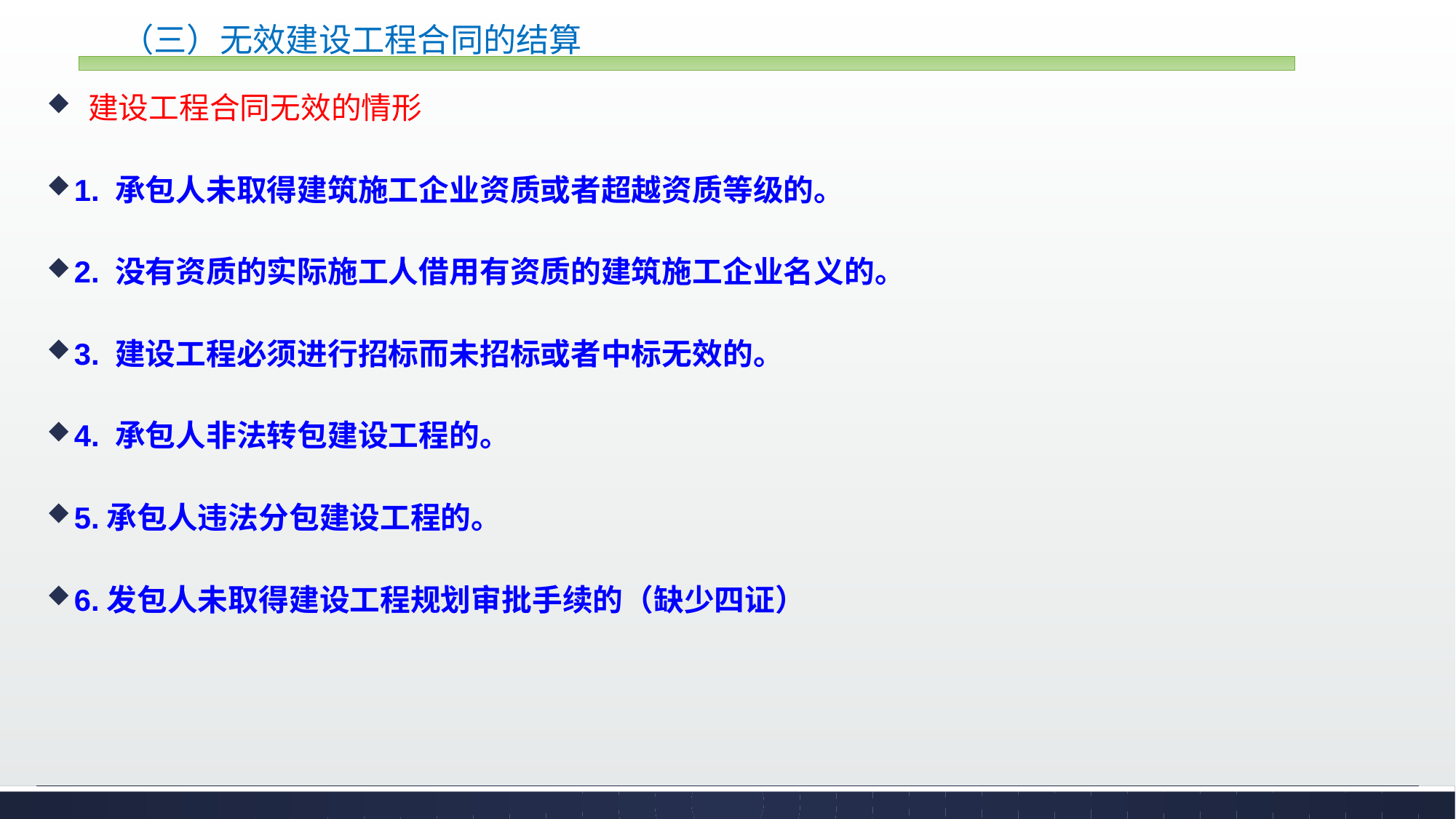

# （三）无效建设工程合同的结算

 建设工程合同无效的情形
1. 承包人未取得建筑施工企业资质或者超越资质等级的。
2. 没有资质的实际施工人借用有资质的建筑施工企业名义的。
3. 建设工程必须进行招标而未招标或者中标无效的。
4. 承包人非法转包建设工程的。
5.承包人违法分包建设工程的。
6.发包人未取得建设工程规划审批手续的（缺少四证）